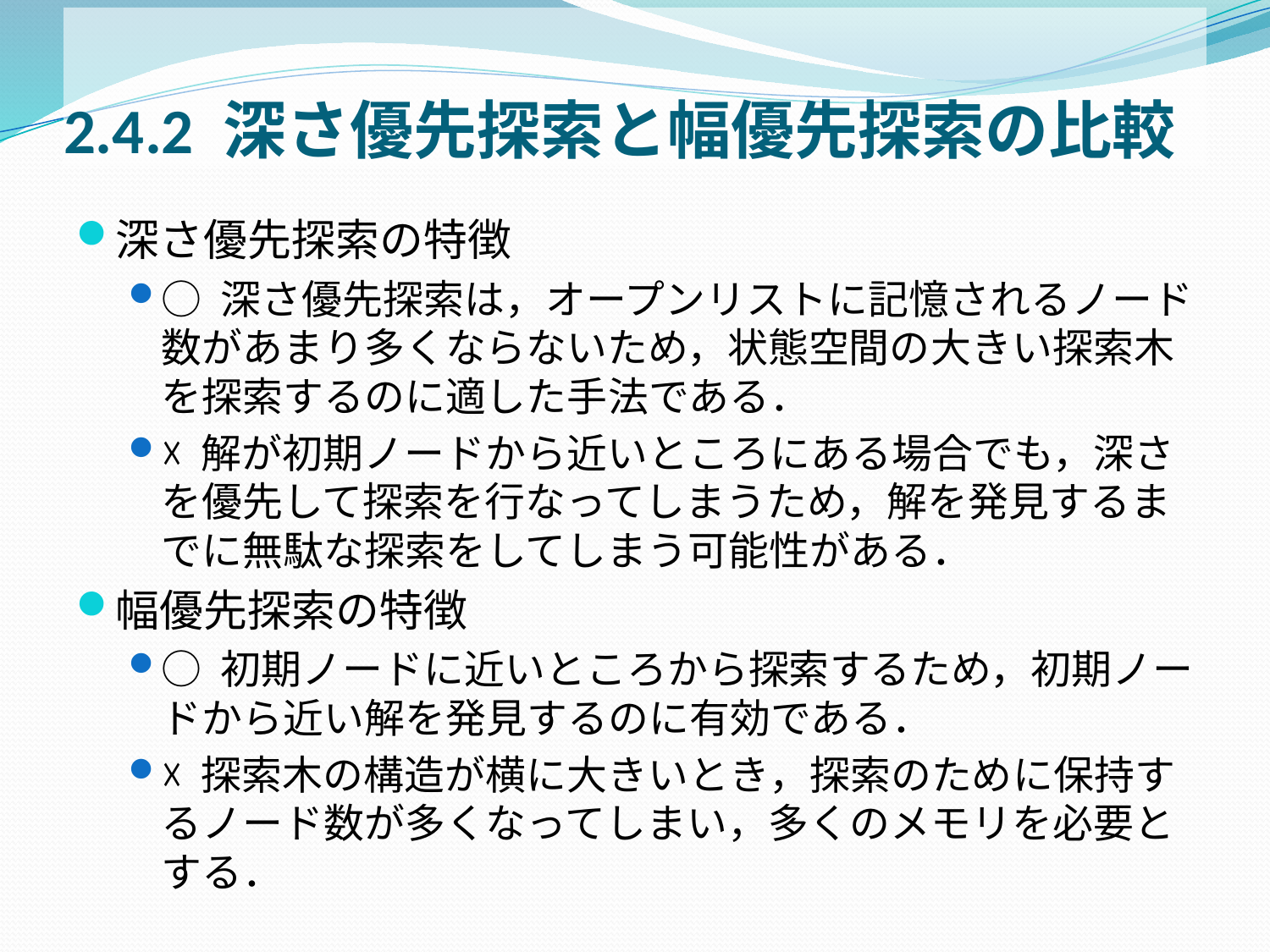

# 2.4.2 深さ優先探索と幅優先探索の比較
深さ優先探索の特徴
○ 深さ優先探索は，オープンリストに記憶されるノード数があまり多くならないため，状態空間の大きい探索木を探索するのに適した手法である．
☓ 解が初期ノードから近いところにある場合でも，深さを優先して探索を行なってしまうため，解を発見するまでに無駄な探索をしてしまう可能性がある．
幅優先探索の特徴
○ 初期ノードに近いところから探索するため，初期ノードから近い解を発見するのに有効である．
☓ 探索木の構造が横に大きいとき，探索のために保持するノード数が多くなってしまい，多くのメモリを必要とする．